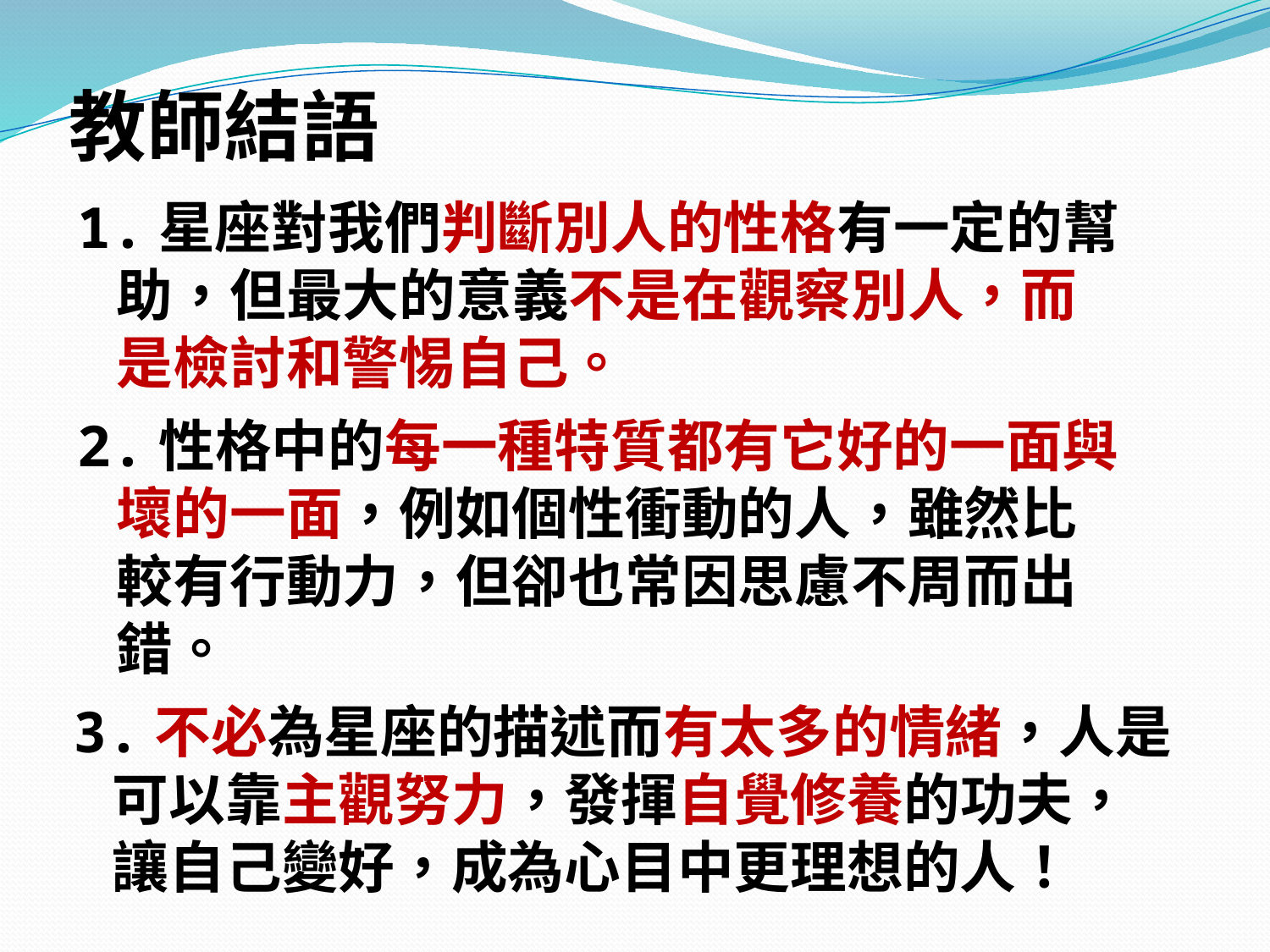

教師結語
1.星座對我們判斷別人的性格有一定的幫
  助，但最大的意義不是在觀察別人，而
  是檢討和警惕自己。
2.性格中的每一種特質都有它好的一面與
  壞的一面，例如個性衝動的人，雖然比
  較有行動力，但卻也常因思慮不周而出
  錯。
3.不必為星座的描述而有太多的情緒，人是
  可以靠主觀努力，發揮自覺修養的功夫，
  讓自己變好，成為心目中更理想的人！